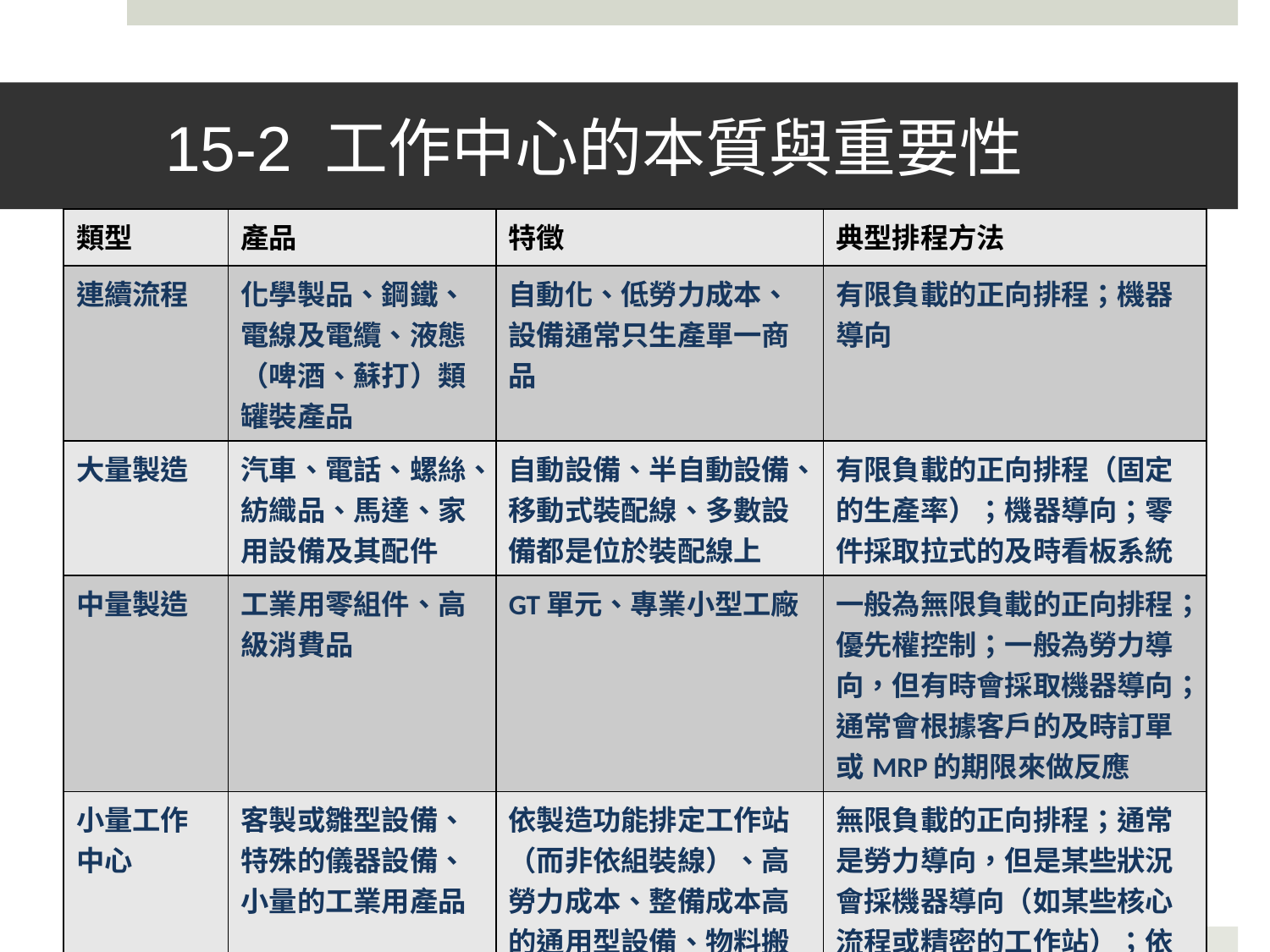

# 15-2 工作中心的本質與重要性
| 類型 | 產品 | 特徵 | 典型排程方法 |
| --- | --- | --- | --- |
| 連續流程 | 化學製品、鋼鐵、電線及電纜、液態（啤酒、蘇打）類罐裝產品 | 自動化、低勞力成本、設備通常只生產單一商品 | 有限負載的正向排程；機器導向 |
| 大量製造 | 汽車、電話、螺絲、紡織品、馬達、家用設備及其配件 | 自動設備、半自動設備、移動式裝配線、多數設備都是位於裝配線上 | 有限負載的正向排程（固定的生產率）；機器導向；零件採取拉式的及時看板系統 |
| 中量製造 | 工業用零組件、高級消費品 | GT單元、專業小型工廠 | 一般為無限負載的正向排程；優先權控制；一般為勞力導向，但有時會採取機器導向；通常會根據客戶的及時訂單或MRP的期限來做反應 |
| 小量工作中心 | 客製或雛型設備、特殊的儀器設備、小量的工業用產品 | 依製造功能排定工作站（而非依組裝線）、高勞力成本、整備成本高的通用型設備、物料搬運自動化程度低、產品種類多 | 無限負載的正向排程；通常是勞力導向，但是某些狀況會採機器導向（如某些核心流程或精密的工作站）；依據MRP的期限排定作業的優先權 |